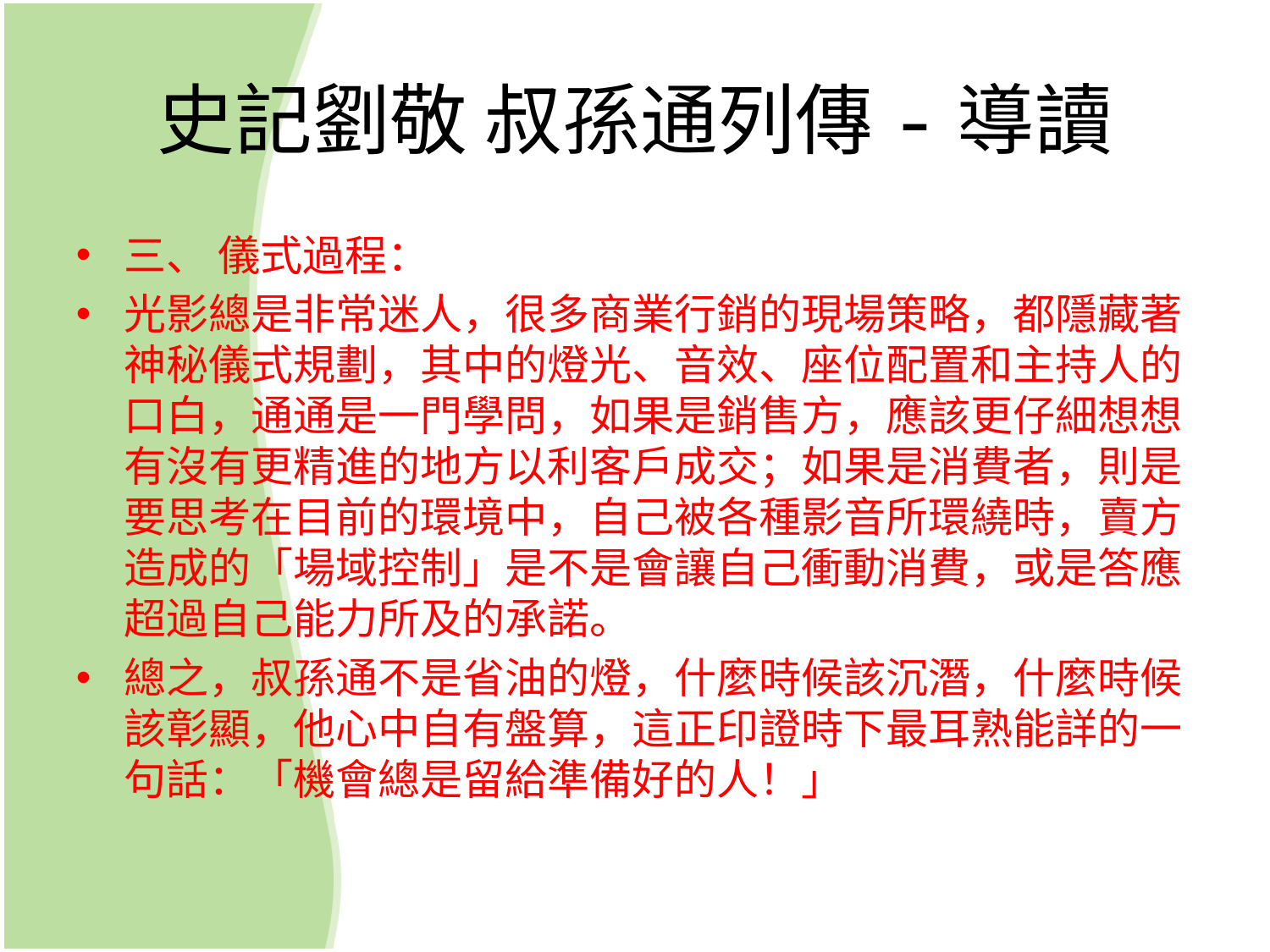

# 史記劉敬 叔孫通列傳-導讀
三、 儀式過程：
光影總是非常迷人，很多商業行銷的現場策略，都隱藏著神秘儀式規劃，其中的燈光、音效、座位配置和主持人的口白，通通是一門學問，如果是銷售方，應該更仔細想想有沒有更精進的地方以利客戶成交；如果是消費者，則是要思考在目前的環境中，自己被各種影音所環繞時，賣方造成的「場域控制」是不是會讓自己衝動消費，或是答應超過自己能力所及的承諾。
總之，叔孫通不是省油的燈，什麼時候該沉潛，什麼時候該彰顯，他心中自有盤算，這正印證時下最耳熟能詳的一句話：「機會總是留給準備好的人！」